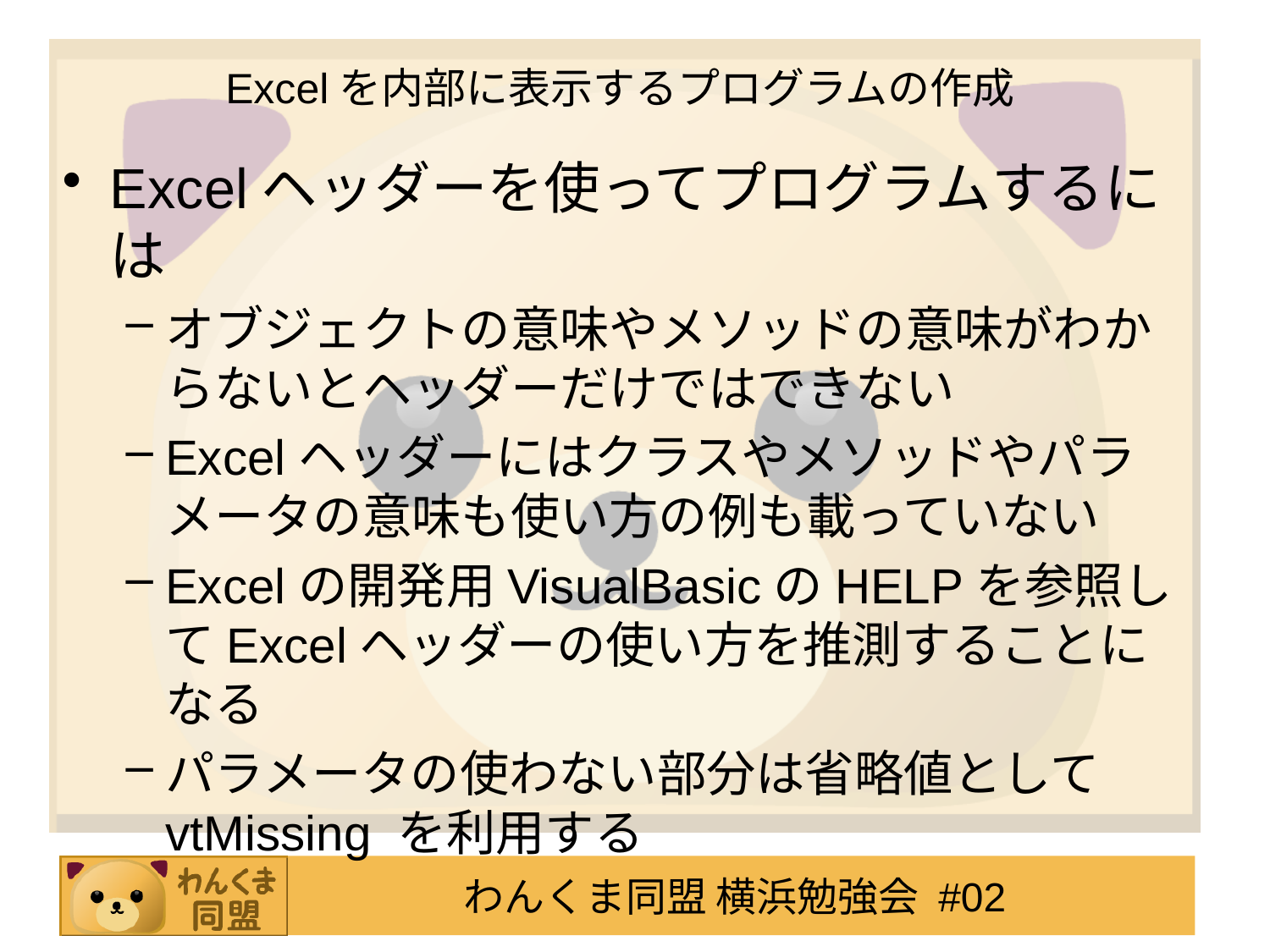

# Excelを内部に表示するプログラムの作成
Excelヘッダーを使ってプログラムするには
オブジェクトの意味やメソッドの意味がわからないとヘッダーだけではできない
Excelヘッダーにはクラスやメソッドやパラメータの意味も使い方の例も載っていない
Excelの開発用VisualBasicのHELPを参照してExcelヘッダーの使い方を推測することになる
パラメータの使わない部分は省略値として vtMissing を利用する